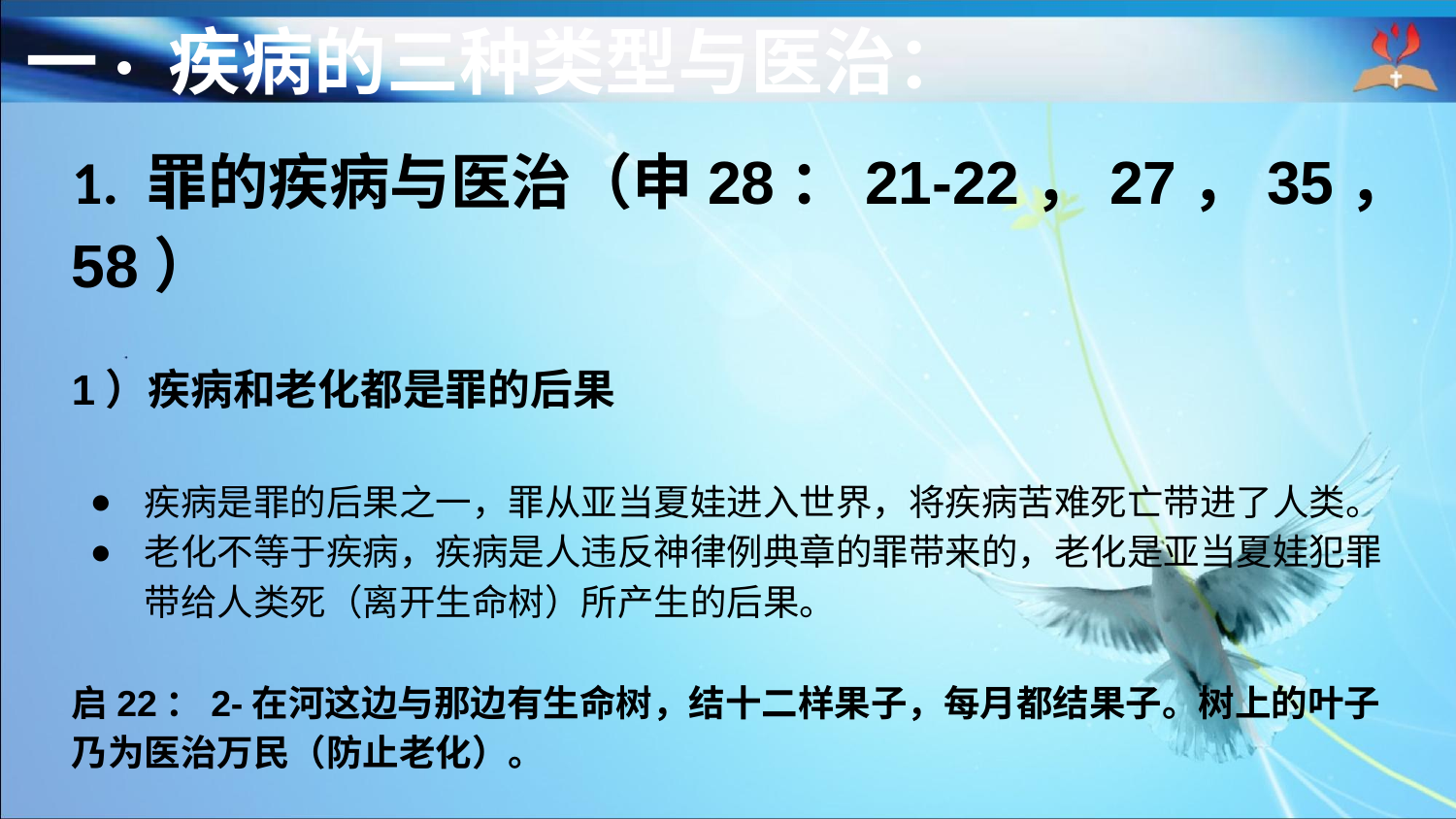

一· 疾病的三种类型与医治：
1. 罪的疾病与医治（申28：21-22，27，35，58）

1）疾病和老化都是罪的后果

疾病是罪的后果之一，罪从亚当夏娃进入世界，将疾病苦难死亡带进了人类。
老化不等于疾病，疾病是人违反神律例典章的罪带来的，老化是亚当夏娃犯罪带给人类死（离开生命树）所产生的后果。

启22：2-在河这边与那边有生命树，结十二样果子，每月都结果子。树上的叶子乃为医治万民（防止老化）。